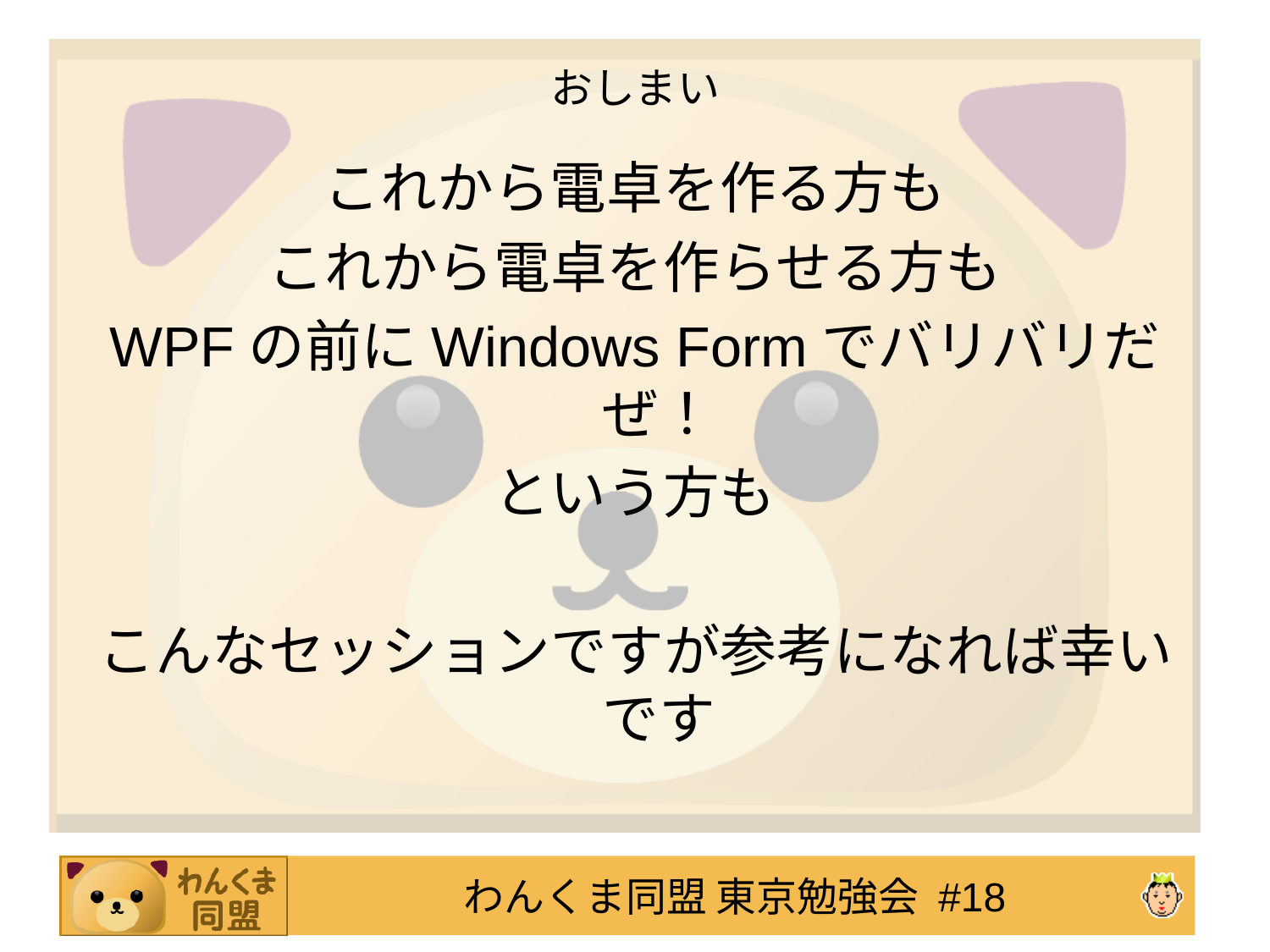

# おしまい
これから電卓を作る方も
これから電卓を作らせる方も
WPFの前にWindows Formでバリバリだぜ！
という方も

こんなセッションですが参考になれば幸いです